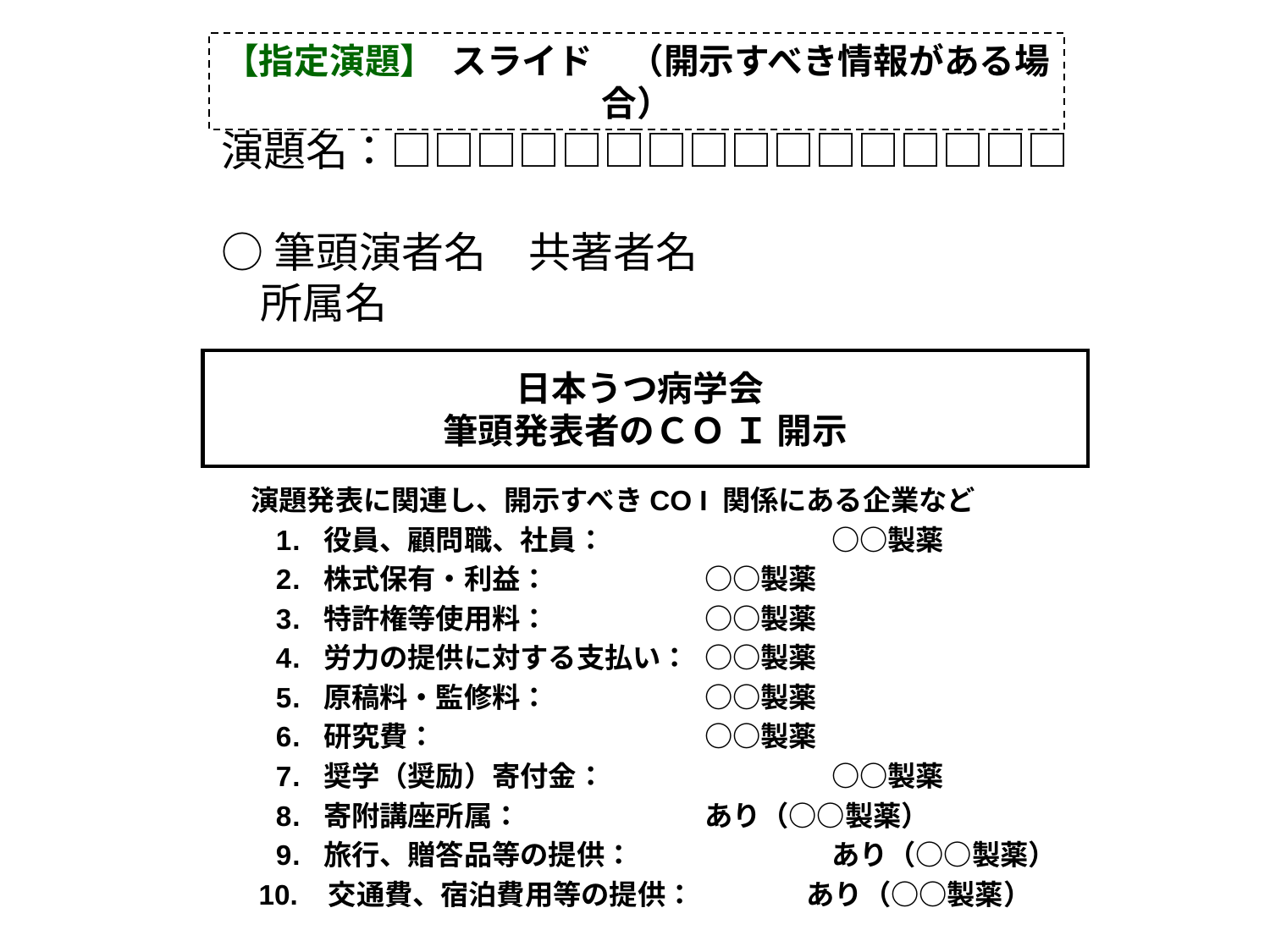

【指定演題】  スライド　（開示すべき情報がある場合）
演題名：□□□□□□□□□□□□□□□□

○筆頭演者名　共著者名
   所属名

  日本うつ病学会
筆頭発表者のＣＯ Ｉ 開示
演題発表に関連し、開示すべきCO I 関係にある企業など
役員、顧問職、社員：		○○製薬
株式保有・利益：		○○製薬
特許権等使用料：		○○製薬
労力の提供に対する支払い：	○○製薬
原稿料・監修料：		○○製薬
研究費：			○○製薬
奨学（奨励）寄付金：		○○製薬
寄附講座所属：		あり（○○製薬）
旅行、贈答品等の提供：		あり（○○製薬）
 10.   交通費、宿泊費用等の提供：	あり（○○製薬）